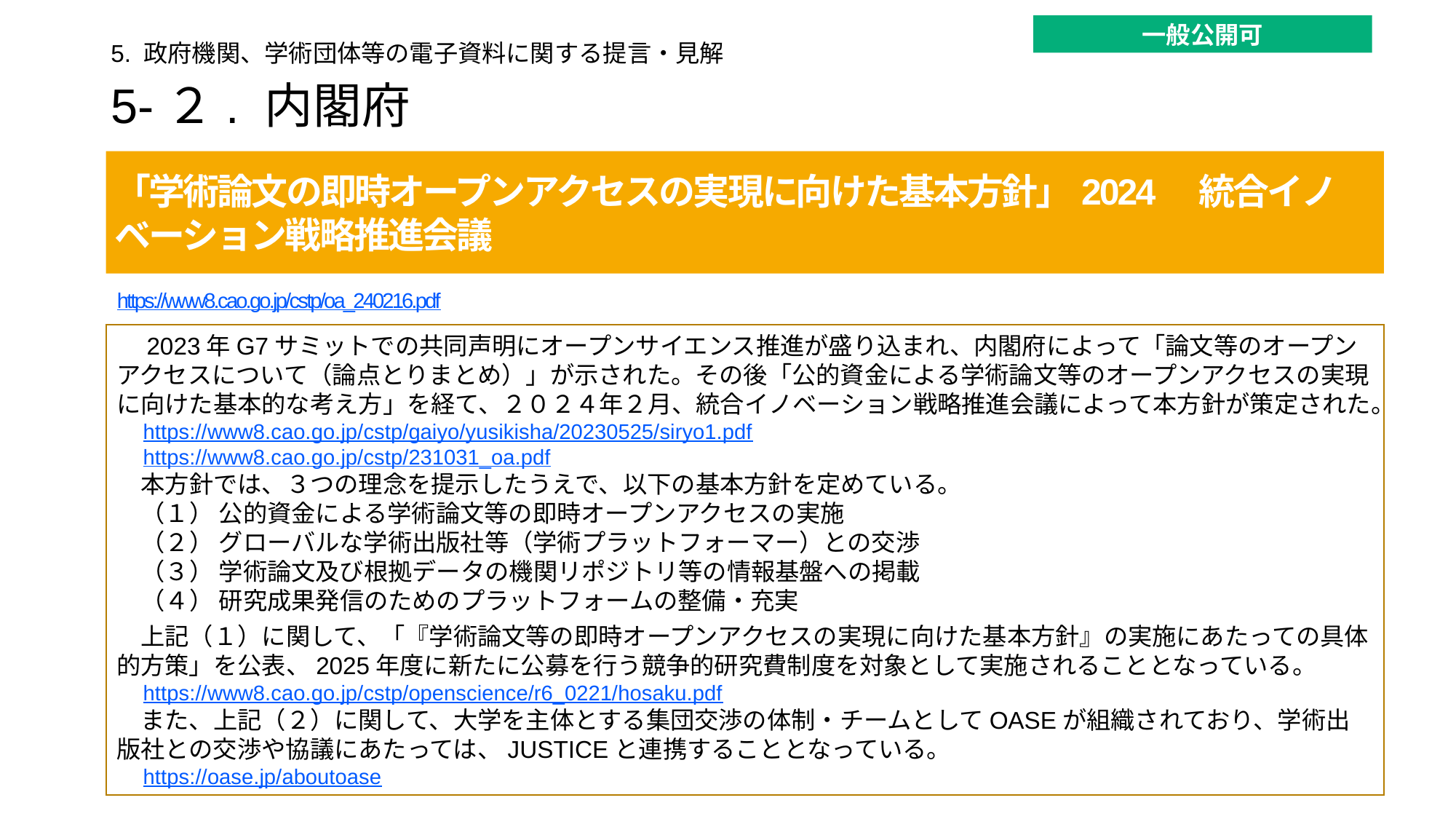

一般公開可
5. 政府機関、学術団体等の電子資料に関する提言・見解

# 5-２. 内閣府
「学術論文の即時オープンアクセスの実現に向けた基本方針」2024　統合イノベーション戦略推進会議
https://www8.cao.go.jp/cstp/oa_240216.pdf

　2023年G7サミットでの共同声明にオープンサイエンス推進が盛り込まれ、内閣府によって「論文等のオープンアクセスについて（論点とりまとめ）」が示された。その後「公的資金による学術論文等のオープンアクセスの実現に向けた基本的な考え方」を経て、２０２４年２月、統合イノベーション戦略推進会議によって本方針が策定された。
　https://www8.cao.go.jp/cstp/gaiyo/yusikisha/20230525/siryo1.pdf
　https://www8.cao.go.jp/cstp/231031_oa.pdf
　本方針では、３つの理念を提示したうえで、以下の基本方針を定めている。
　（１） 公的資金による学術論文等の即時オープンアクセスの実施
　（２） グローバルな学術出版社等（学術プラットフォーマー）との交渉
　（３） 学術論文及び根拠データの機関リポジトリ等の情報基盤への掲載
　（４） 研究成果発信のためのプラットフォームの整備・充実

　上記（１）に関して、「『学術論文等の即時オープンアクセスの実現に向けた基本方針』の実施にあたっての具体的方策」を公表、2025年度に新たに公募を行う競争的研究費制度を対象として実施されることとなっている。
　https://www8.cao.go.jp/cstp/openscience/r6_0221/hosaku.pdf
　また、上記（２）に関して、大学を主体とする集団交渉の体制・チームとしてOASEが組織されており、学術出版社との交渉や協議にあたっては、JUSTICEと連携することとなっている。
　https://oase.jp/aboutoase